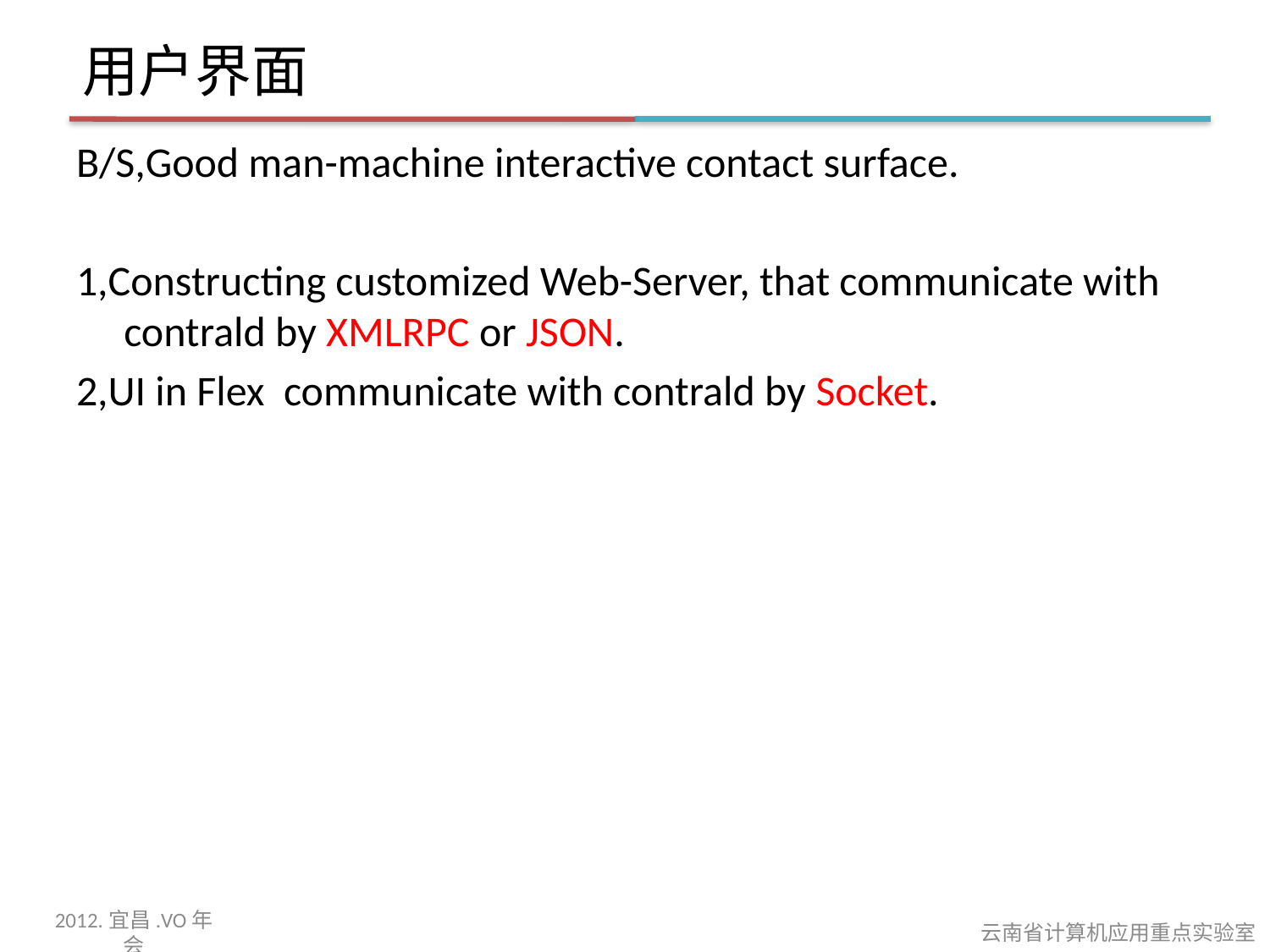

# 用户界面
B/S,Good man-machine interactive contact surface.

1,Constructing customized Web-Server, that communicate with contrald by XMLRPC or JSON.
2,UI in Flex  communicate with contrald by Socket.